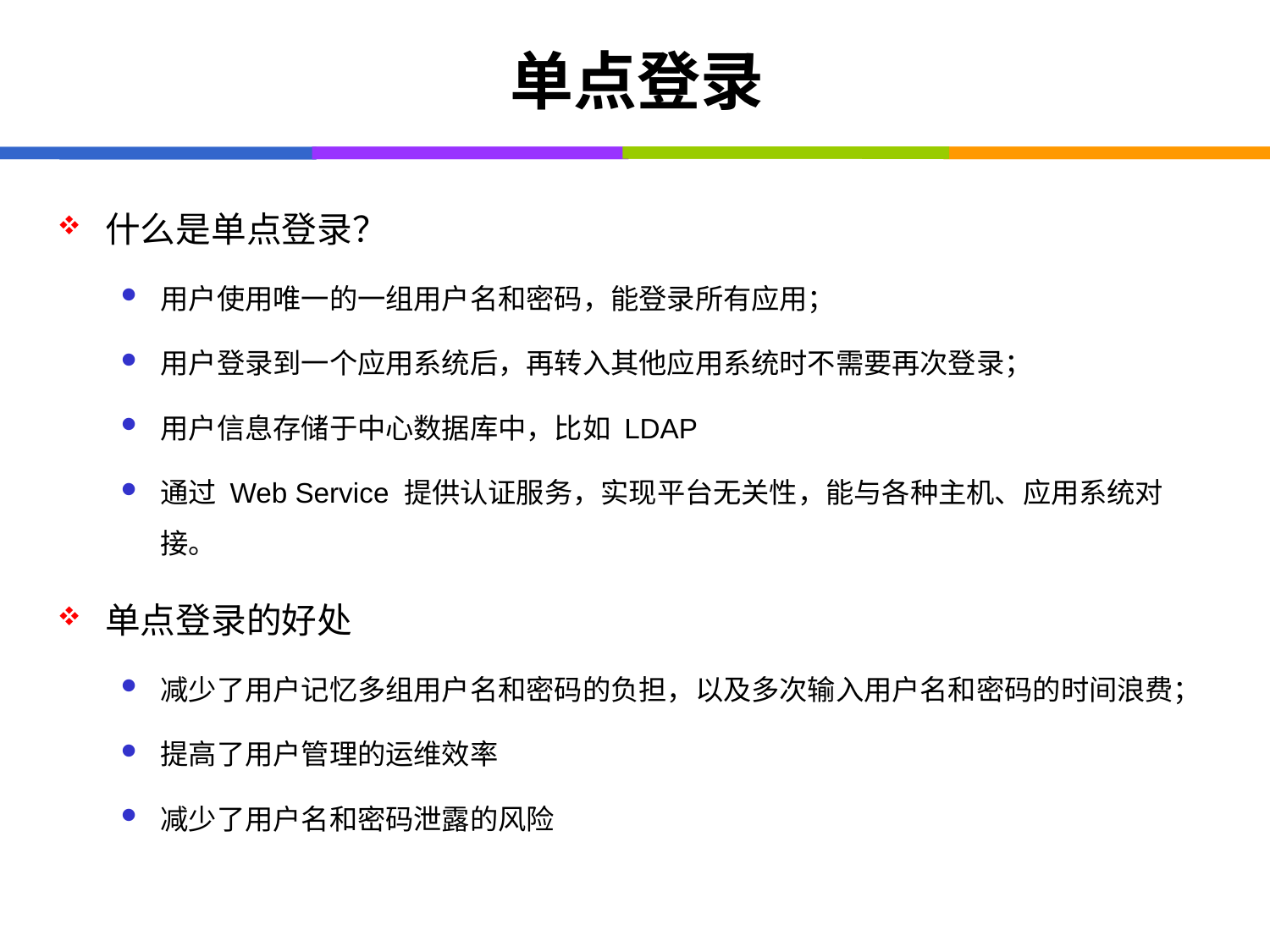

# 单点登录
什么是单点登录？
用户使用唯一的一组用户名和密码，能登录所有应用；
用户登录到一个应用系统后，再转入其他应用系统时不需要再次登录；
用户信息存储于中心数据库中，比如 LDAP
通过 Web Service 提供认证服务，实现平台无关性，能与各种主机、应用系统对接。
单点登录的好处
减少了用户记忆多组用户名和密码的负担，以及多次输入用户名和密码的时间浪费；
提高了用户管理的运维效率
减少了用户名和密码泄露的风险